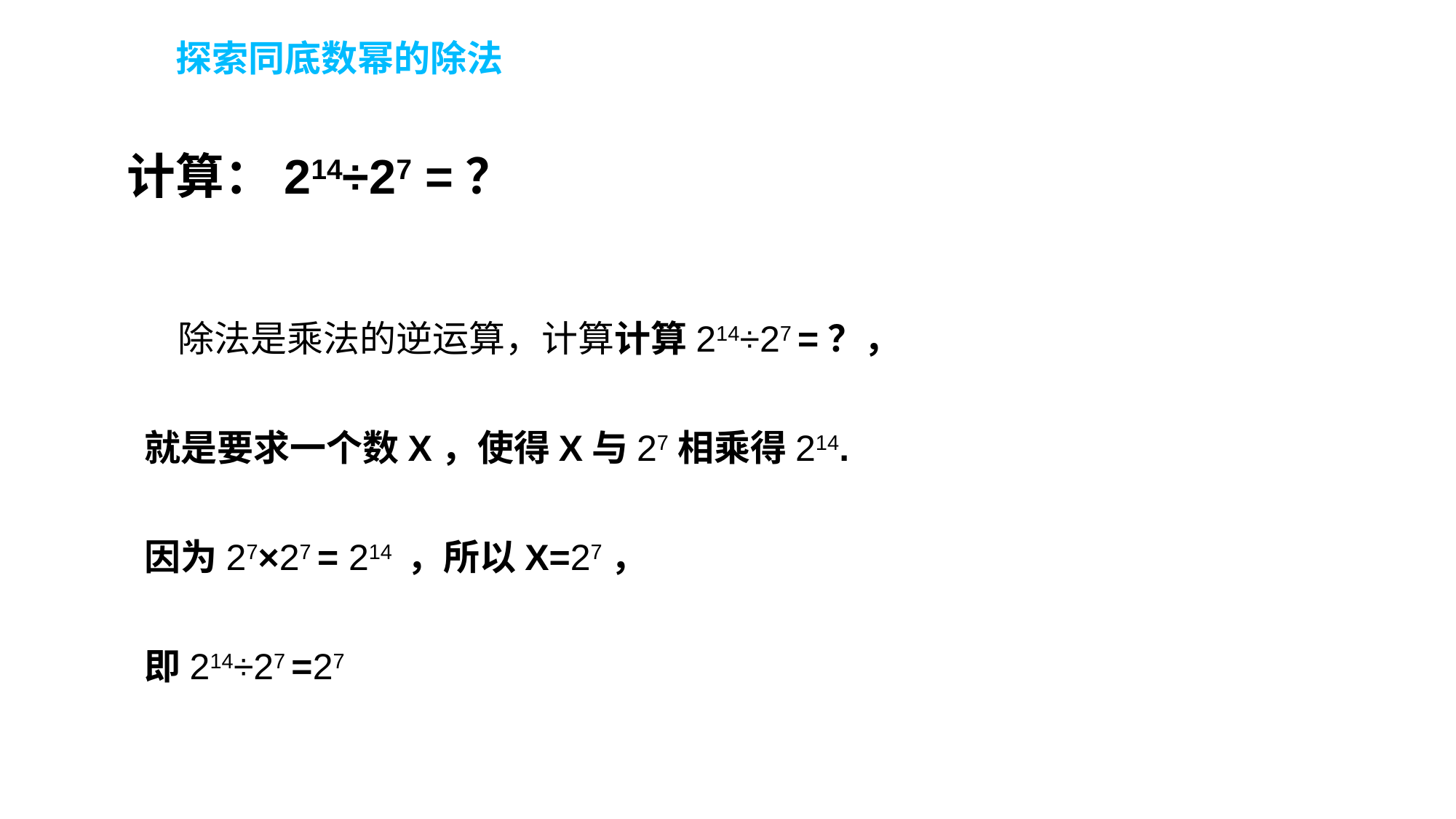

探索同底数幂的除法
计算：214÷27 =？
   除法是乘法的逆运算，计算计算214÷27 =？，
就是要求一个数X，使得X与27相乘得214.
因为27×27 = 214 ，所以X=27，
即214÷27 =27